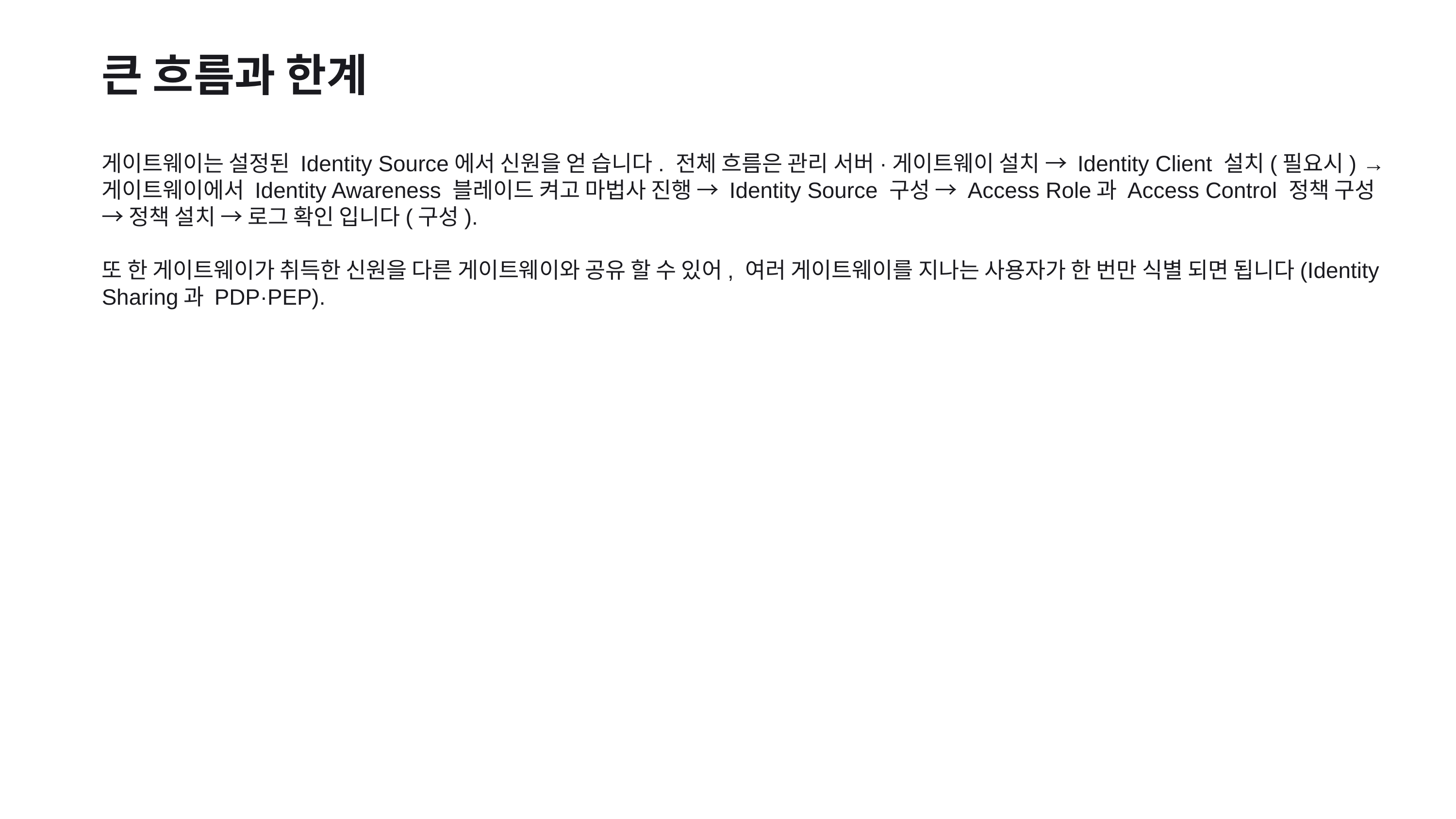

큰 흐름과 한계
게이트웨이는 설정된 Identity Source에서 신원을 얻 습니다. 전체 흐름은 관리 서버·게이트웨이 설치 → Identity Client 설치(필요시) → 게이트웨이에서 Identity Awareness 블레이드 켜고 마법사 진행 → Identity Source 구성 → Access Role과 Access Control 정책 구성 → 정책 설치 → 로그 확인 입니다(구성).

또 한 게이트웨이가 취득한 신원을 다른 게이트웨이와 공유 할 수 있어, 여러 게이트웨이를 지나는 사용자가 한 번만 식별 되면 됩니다(Identity Sharing과 PDP·PEP).